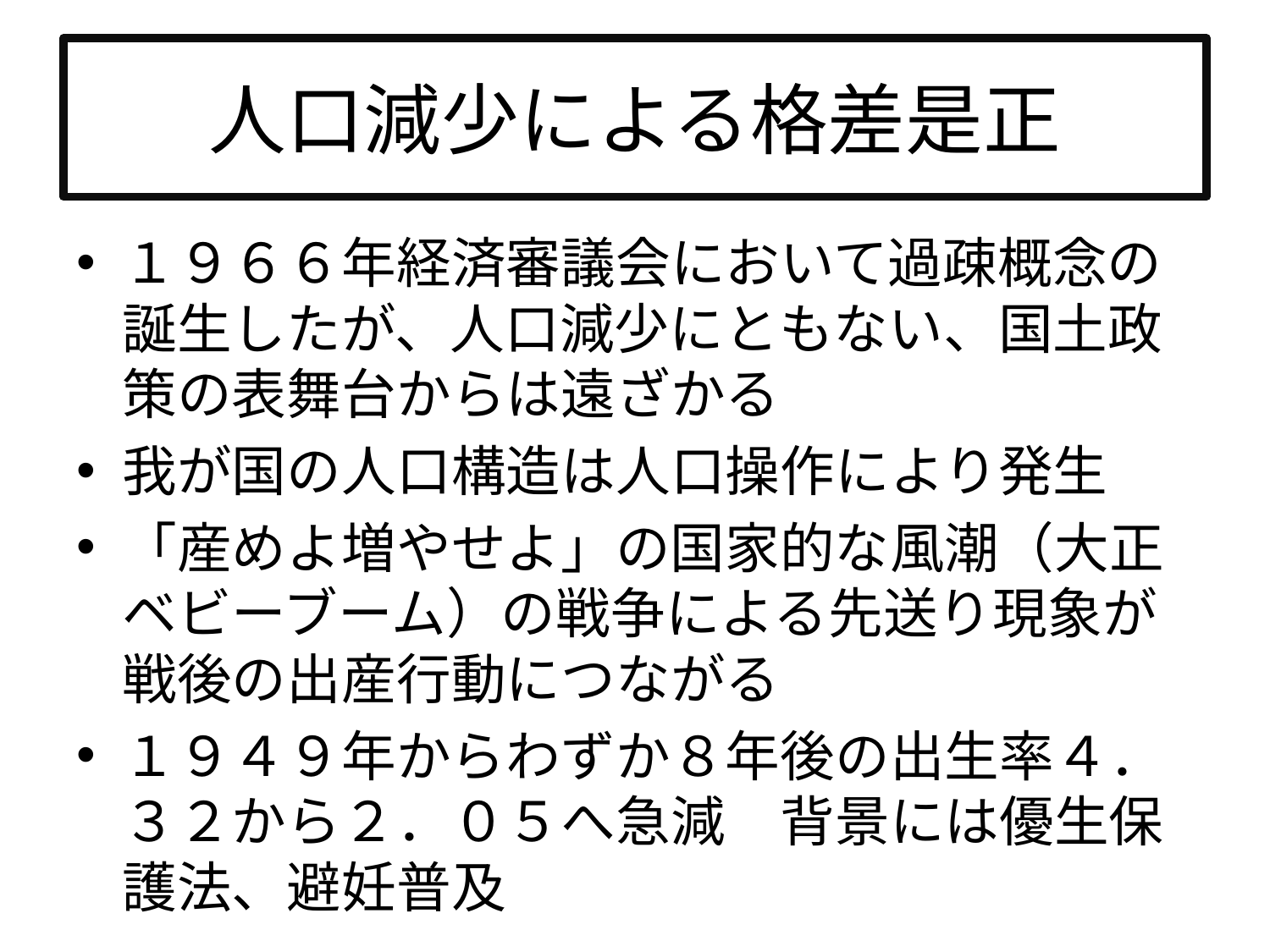

# 人口減少による格差是正
１９６６年経済審議会において過疎概念の誕生したが、人口減少にともない、国土政策の表舞台からは遠ざかる
我が国の人口構造は人口操作により発生
「産めよ増やせよ」の国家的な風潮（大正ベビーブーム）の戦争による先送り現象が戦後の出産行動につながる
１９４９年からわずか８年後の出生率４．３２から２．０５へ急減　背景には優生保護法、避妊普及